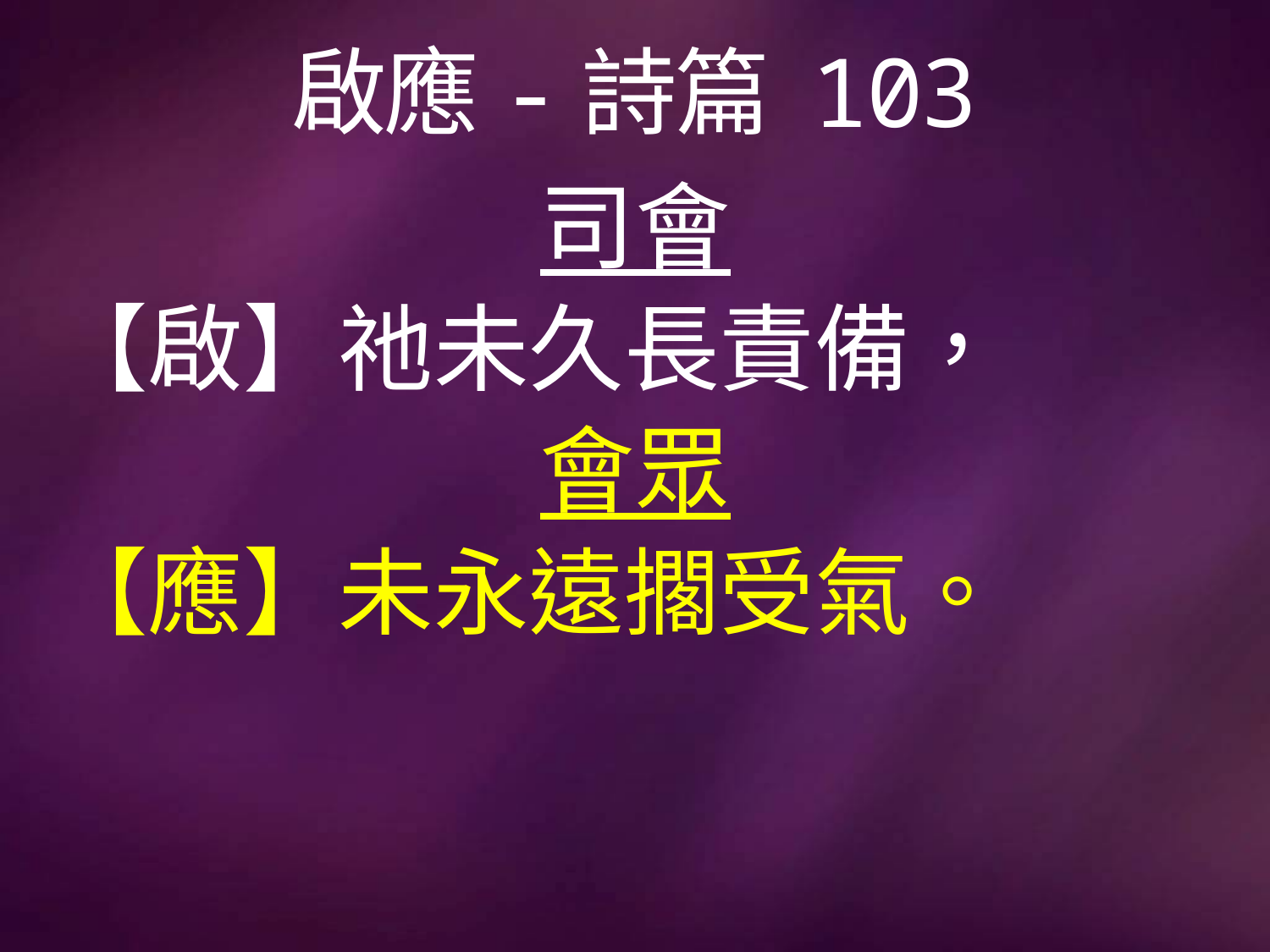

# 啟應-詩篇 103
司會
【啟】祂未久長責備，
會眾
【應】未永遠擱受氣。